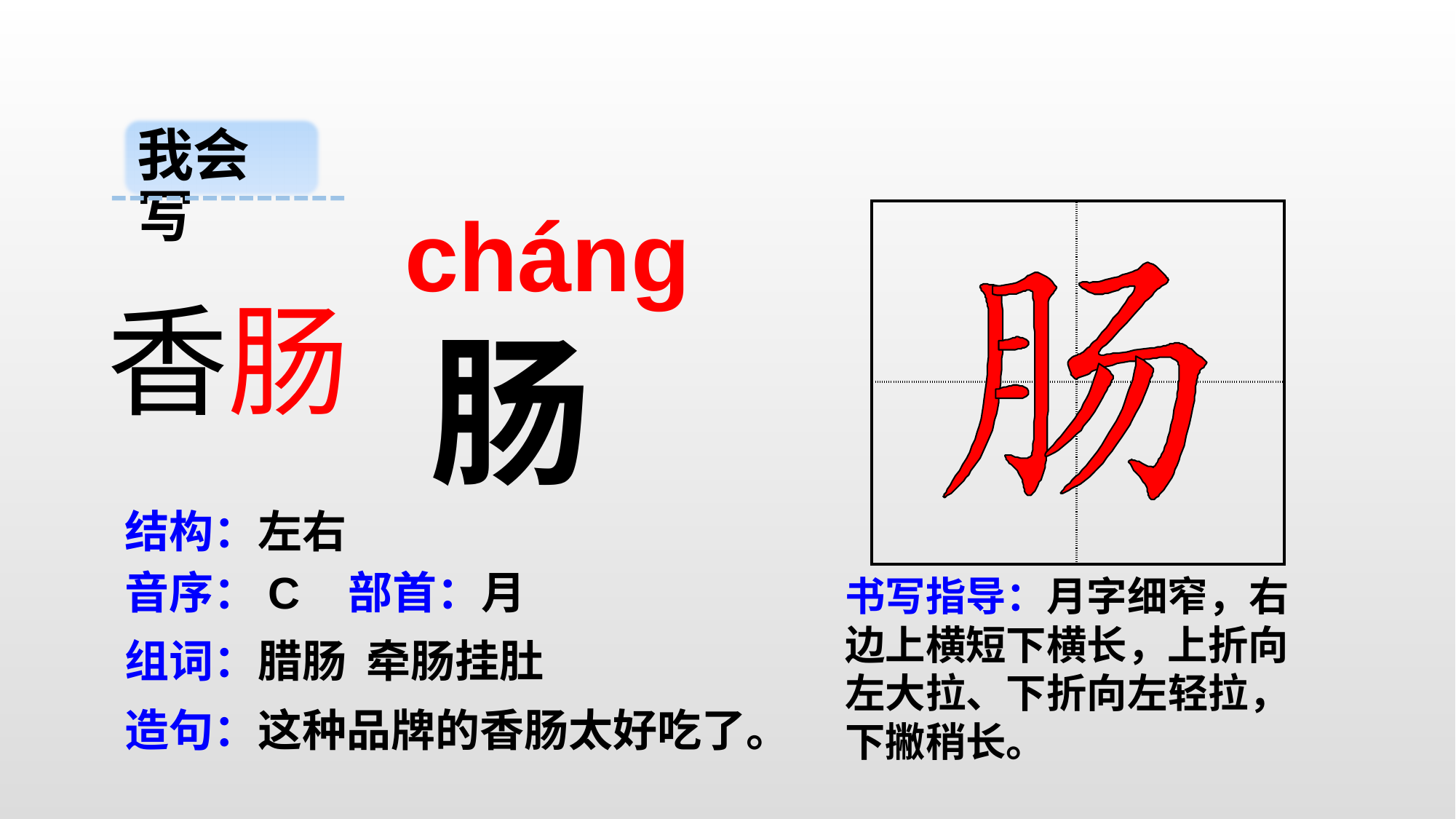

我会写

cháng
|  |  |
| --- | --- |
|  |  |

香肠

肠

结构：左右

音序：C   部首：月
书写指导：月字细窄，右边上横短下横长，上折向左大拉、下折向左轻拉，下撇稍长。
组词：腊肠  牵肠挂肚
造句：这种品牌的香肠太好吃了。